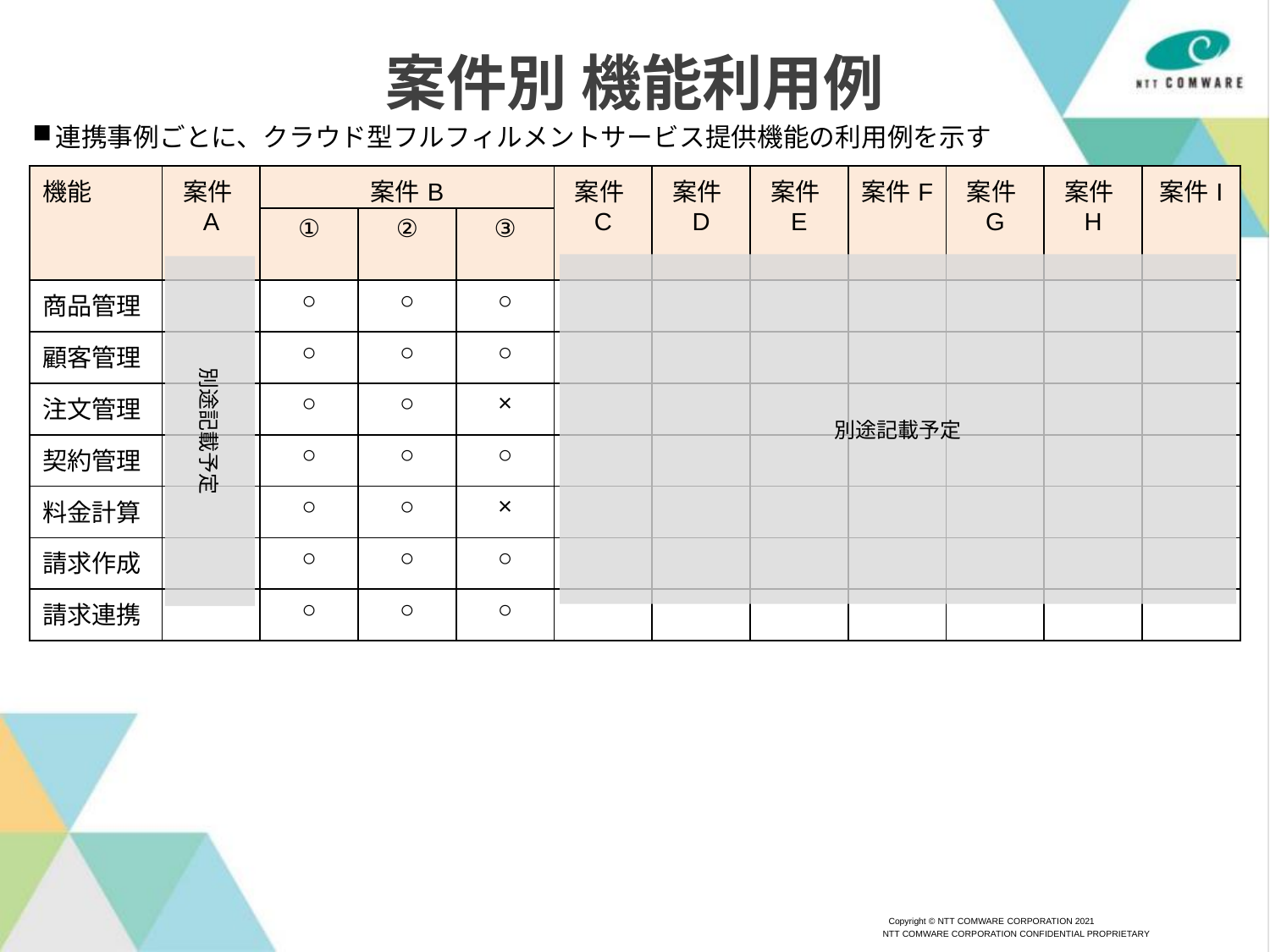

案件別 機能利用例
連携事例ごとに、クラウド型フルフィルメントサービス提供機能の利用例を示す
| 機能 | 案件A | 案件B |  |  | 案件C | 案件D | 案件E | 案件F | 案件G | 案件H | 案件I |
| --- | --- | --- | --- | --- | --- | --- | --- | --- | --- | --- | --- |
|  |  | ① | ② | ③ |  |  |  |  |  |  |  |
| 商品管理 |  | ○ | ○ | ○ |  |  |  |  |  |  |  |
| 顧客管理 |  | ○ | ○ | ○ |  |  |  |  |  |  |  |
| 注文管理 |  | ○ | ○ | × |  |  |  |  |  |  |  |
| 契約管理 |  | ○ | ○ | ○ |  |  |  |  |  |  |  |
| 料金計算 |  | ○ | ○ | × |  |  |  |  |  |  |  |
| 請求作成 |  | ○ | ○ | ○ |  |  |  |  |  |  |  |
| 請求連携 |  | ○ | ○ | ○ |  |  |  |  |  |  |  |
別途記載予定
別途記載予定